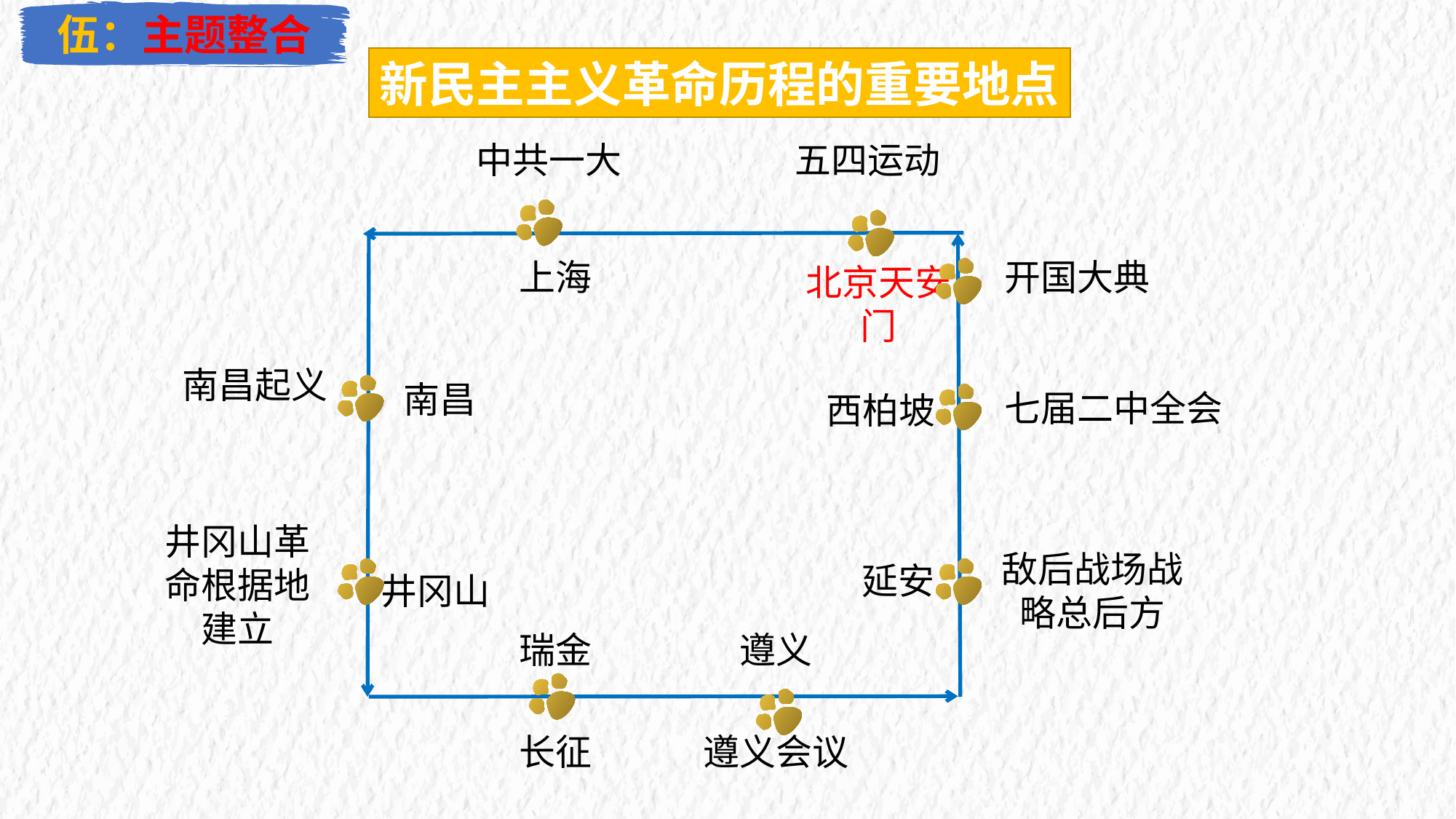

伍：主题整合
新民主主义革命历程的重要地点
中共一大
五四运动

上海
开国大典
北京天安门

南昌起义
南昌

西柏坡
七届二中全会

井冈山革命根据地建立
敌后战场战略总后方
延安

井冈山
瑞金
遵义

长征
遵义会议